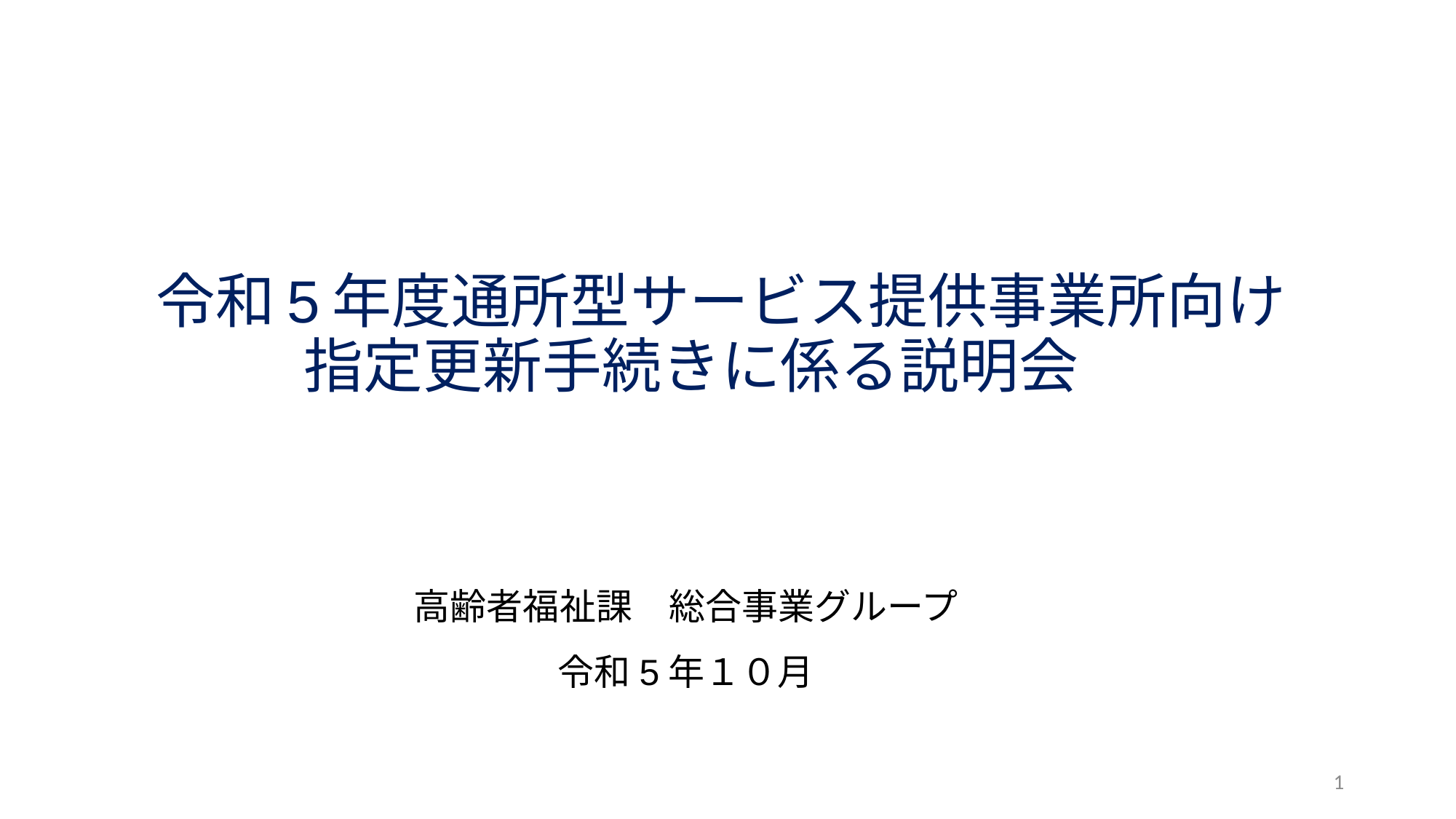

# 令和5年度通所型サービス提供事業所向け 指定更新手続きに係る説明会
高齢者福祉課　総合事業グループ
令和5年１０月
1